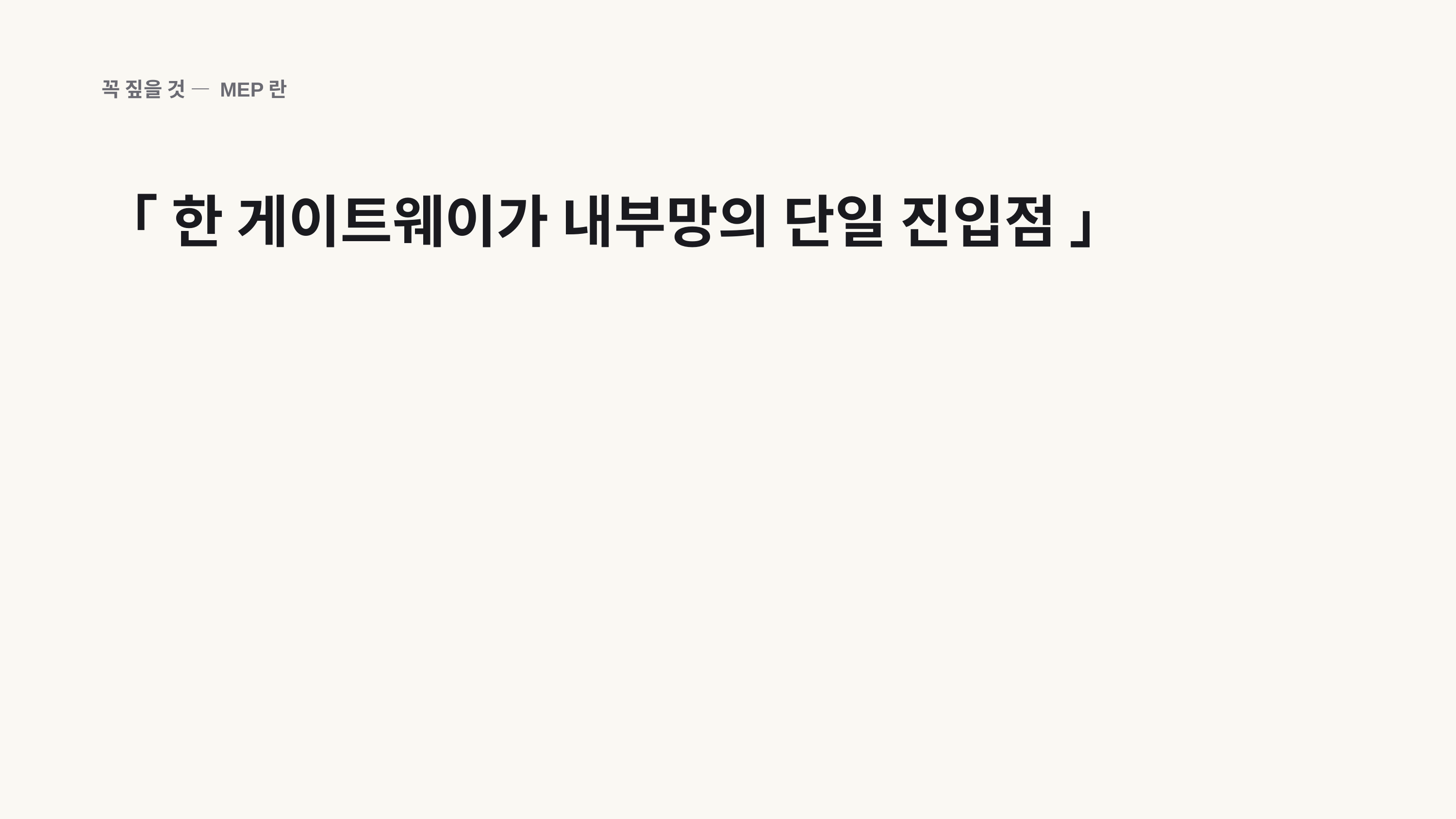

꼭 짚을 것 — MEP란
「 한 게이트웨이가 내부망의 단일 진입점 」